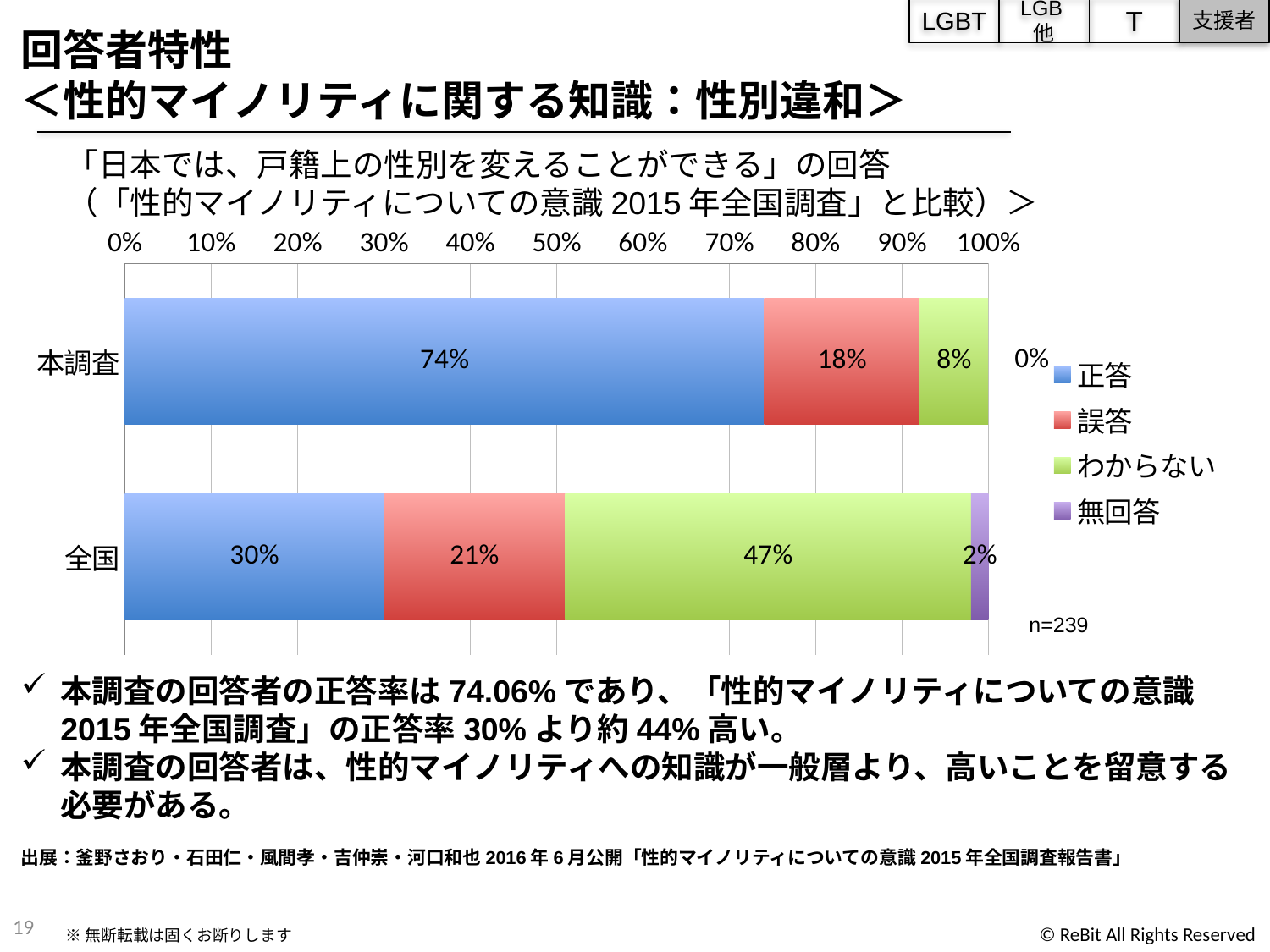

LGBT
LGB他
T
支援者
回答者特性
＜性的マイノリティに関する知識：性別違和＞
「日本では、戸籍上の性別を変えることができる」の回答
（「性的マイノリティについての意識2015年全国調査」と比較）＞

### Chart

| Category | 正答 | 誤答 | わからない | 無回答 |
|---|---|---|---|---|
| 本調査 | 0.740585774058577 | 0.179916317991632 | 0.0794979079497908 | 0.0 |
| 全国 | 0.3 | 0.21 | 0.47 | 0.02 |
n=239
本調査の回答者の正答率は74.06%であり、「性的マイノリティについての意識2015年全国調査」の正答率30%より約44%高い。
本調査の回答者は、性的マイノリティへの知識が一般層より、高いことを留意する必要がある。

出展：釜野さおり・石田仁・風間孝・吉仲崇・河口和也2016年6月公開「性的マイノリティについての意識2015年全国調査報告書」
19